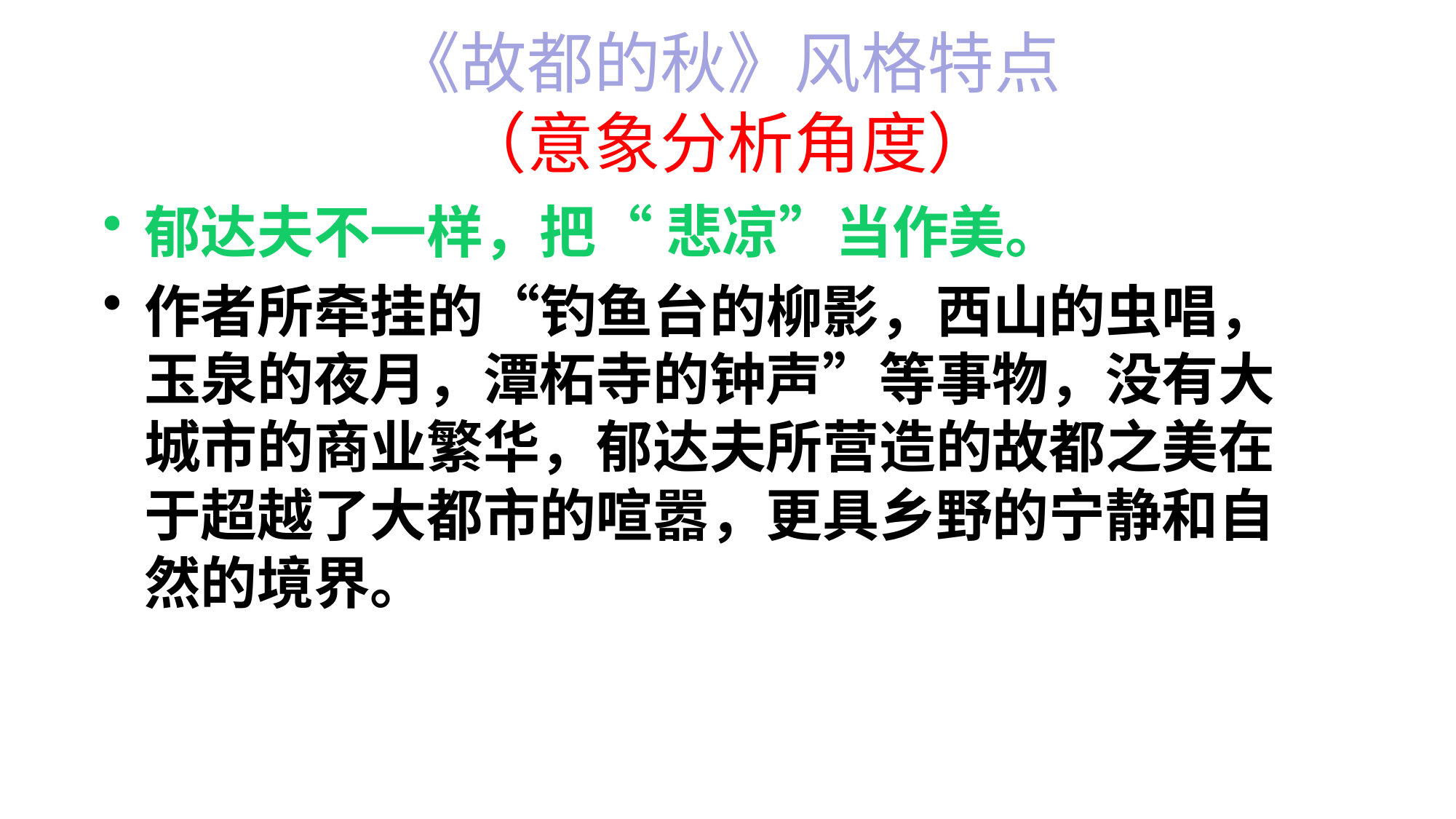

# 《故都的秋》风格特点 （意象分析角度）
郁达夫不一样，把“ 悲凉”当作美。
作者所牵挂的“钓鱼台的柳影，西山的虫唱，玉泉的夜月，潭柘寺的钟声”等事物，没有大城市的商业繁华，郁达夫所营造的故都之美在于超越了大都市的喧嚣，更具乡野的宁静和自然的境界。